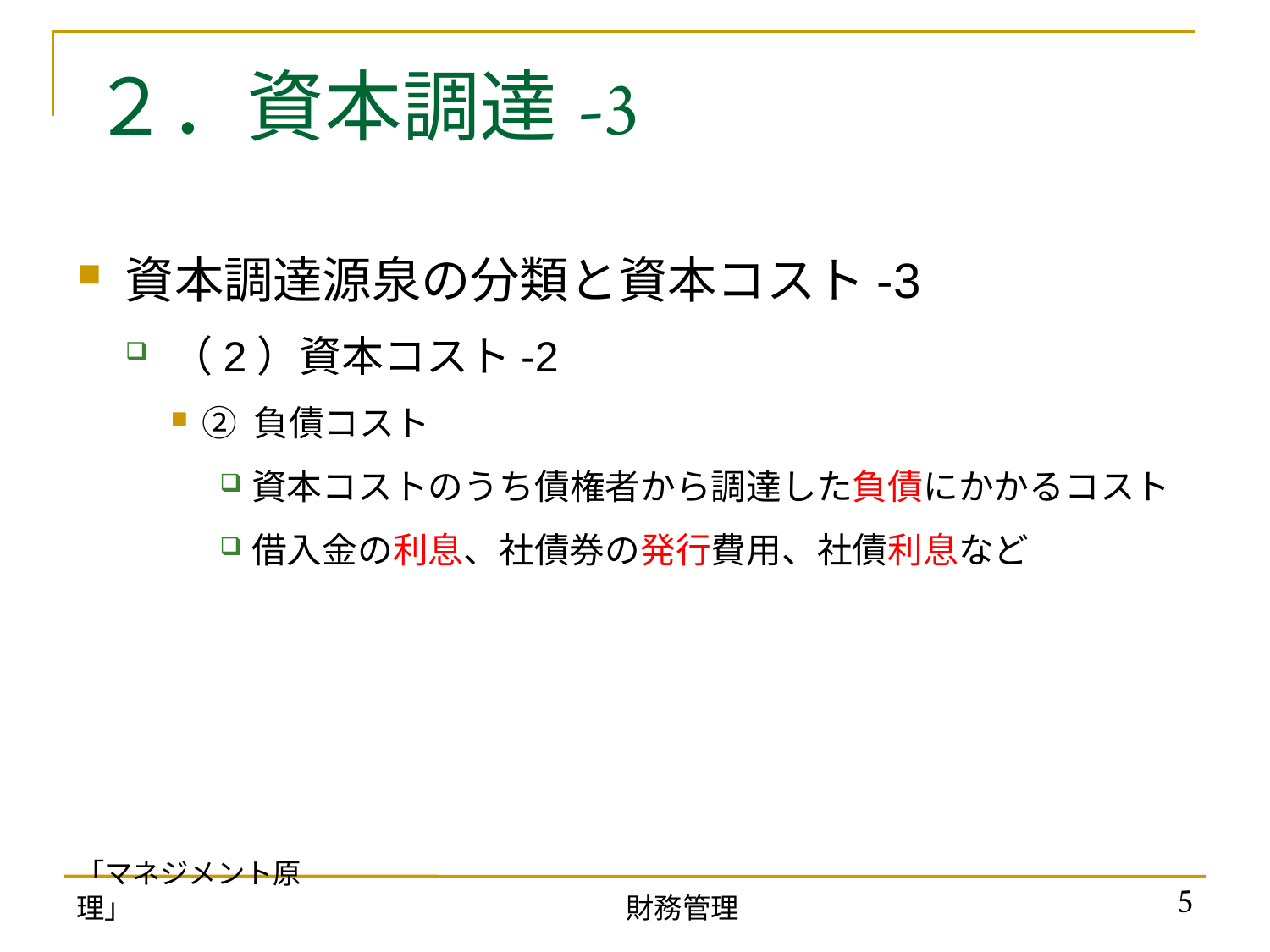

# ２．資本調達-3
資本調達源泉の分類と資本コスト-3
（2）資本コスト-2
② 負債コスト
資本コストのうち債権者から調達した負債にかかるコスト
借入金の利息、社債券の発行費用、社債利息など
「マネジメント原理」
5
財務管理